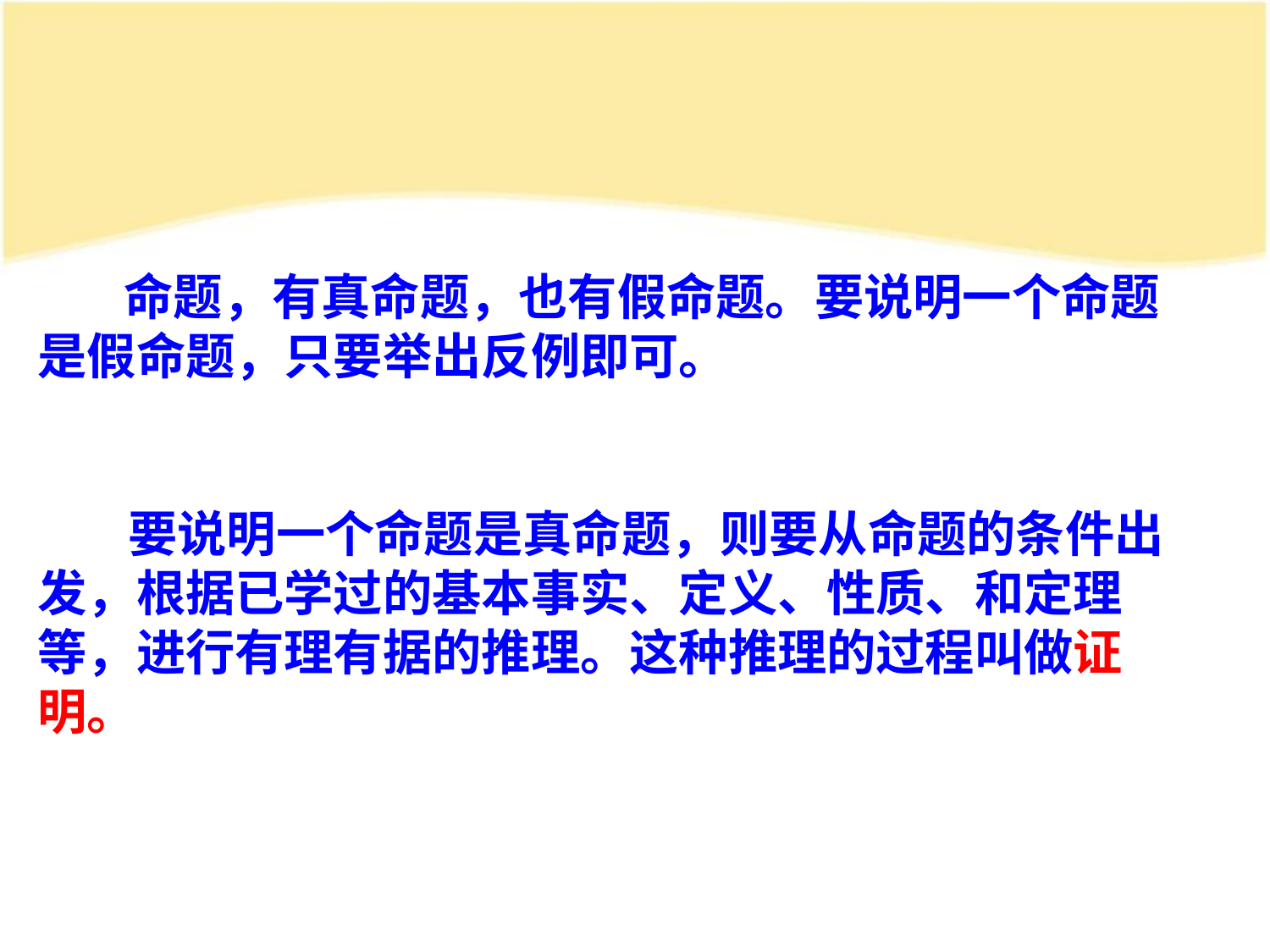

命题，有真命题，也有假命题。要说明一个命题是假命题，只要举出反例即可。

       要说明一个命题是真命题，则要从命题的条件出发，根据已学过的基本事实、定义、性质、和定理等，进行有理有据的推理。这种推理的过程叫做证明。